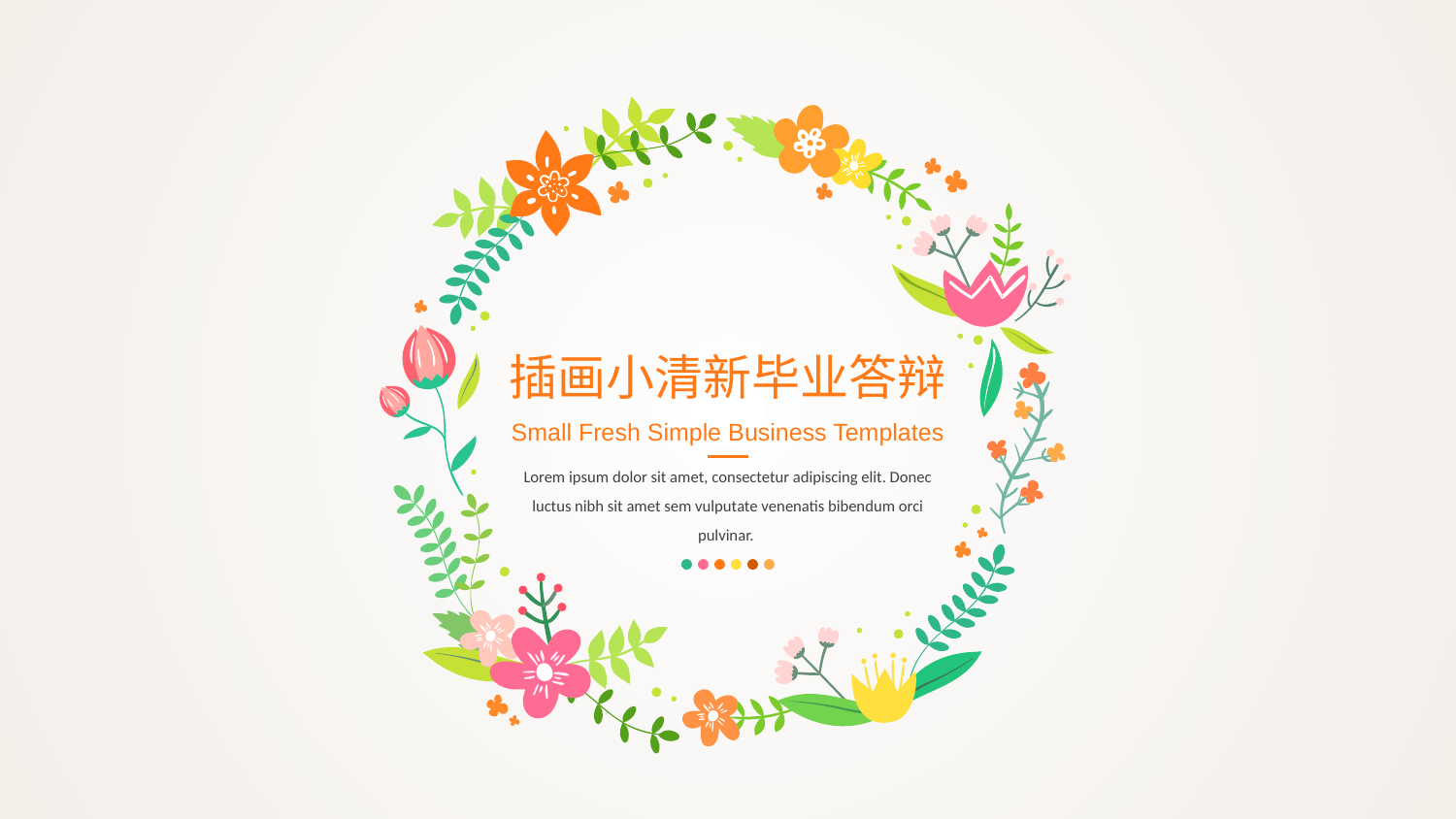

插画小清新毕业答辩
Small Fresh Simple Business Templates
Lorem ipsum dolor sit amet, consectetur adipiscing elit. Donec luctus nibh sit amet sem vulputate venenatis bibendum orci pulvinar.